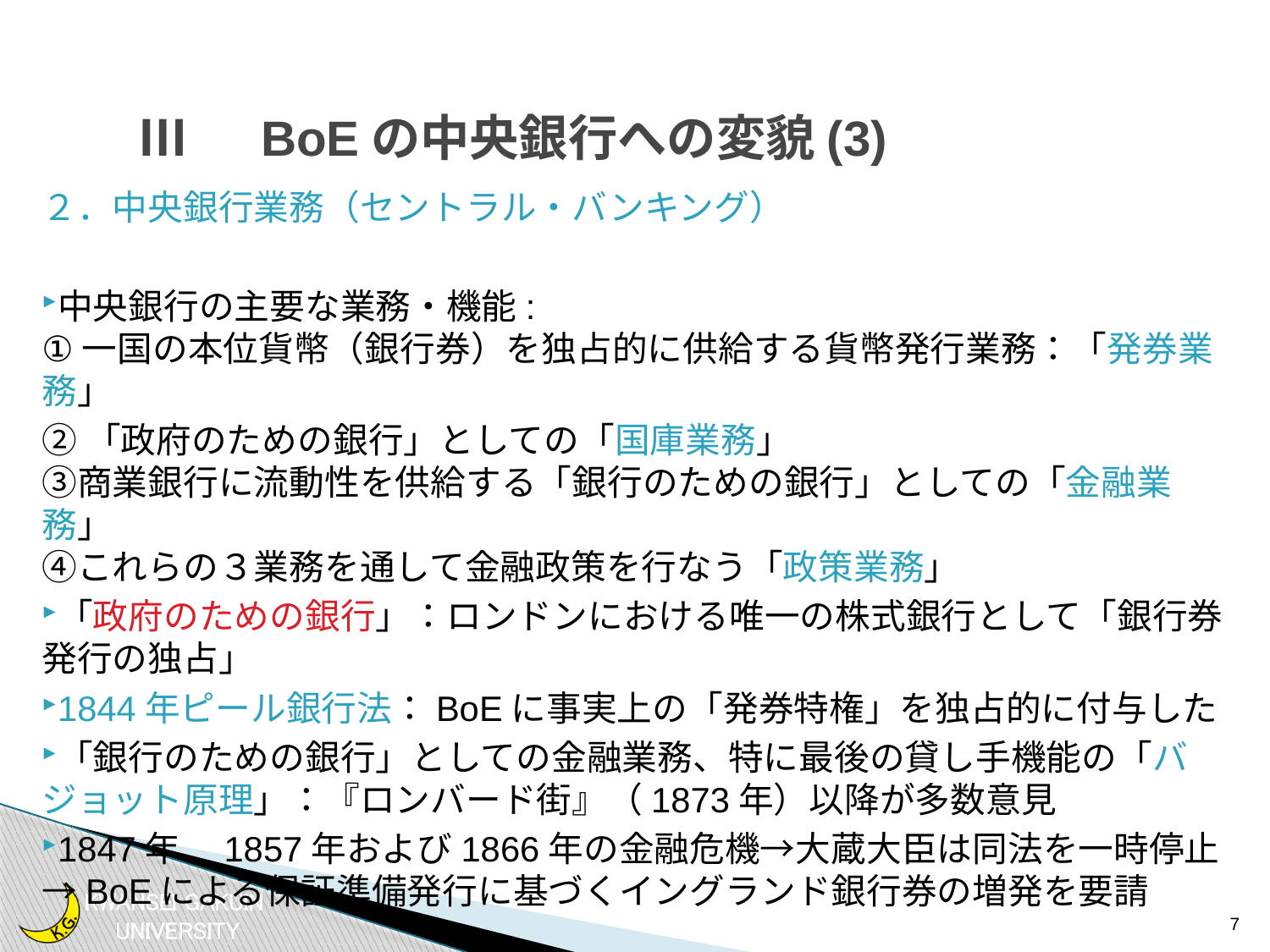

# Ⅲ　BoEの中央銀行への変貌(3)
２．中央銀行業務（セントラル・バンキング）

中央銀行の主要な業務・機能:
①一国の本位貨幣（銀行券）を独占的に供給する貨幣発行業務：「発券業務」
②「政府のための銀行」としての「国庫業務」
③商業銀行に流動性を供給する「銀行のための銀行」としての「金融業務」
④これらの３業務を通して金融政策を行なう「政策業務」
「政府のための銀行」：ロンドンにおける唯一の株式銀行として「銀行券発行の独占」
1844年ピール銀行法：BoEに事実上の「発券特権」を独占的に付与した
「銀行のための銀行」としての金融業務、特に最後の貸し手機能の「バジョット原理」：『ロンバード街』（1873年）以降が多数意見
1847年、1857年および1866年の金融危機→大蔵大臣は同法を一時停止→BoEによる保証準備発行に基づくイングランド銀行券の増発を要請

7